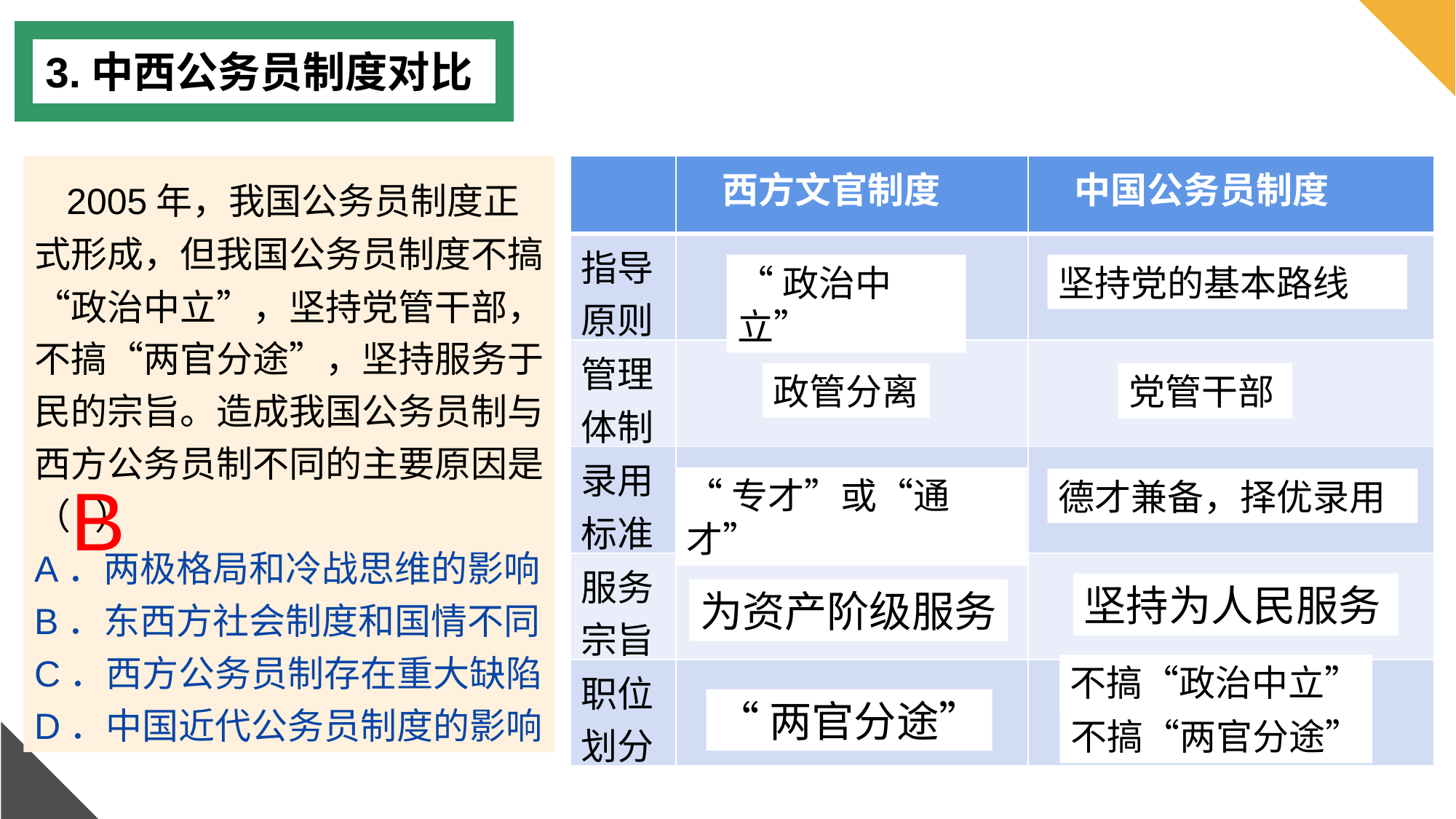

3.中西公务员制度对比
   2005年，我国公务员制度正式形成，但我国公务员制度不搞“政治中立”，坚持党管干部，不搞“两官分途”，坚持服务于民的宗旨。造成我国公务员制与西方公务员制不同的主要原因是（   ）
A．两极格局和冷战思维的影响
B．东西方社会制度和国情不同
C．西方公务员制存在重大缺陷
D．中国近代公务员制度的影响
|  | 西方文官制度 | 中国公务员制度 |
| --- | --- | --- |
| 指导 原则 |  |  |
| 管理 体制 |  |  |
| 录用 标准 |  |  |
| 服务 宗旨 |  |  |
| 职位 划分 |  |  |
“政治中立”
坚持党的基本路线
政管分离
党管干部
B
“专才”或“通才”
德才兼备，择优录用
坚持为人民服务
为资产阶级服务
不搞“政治中立”
“两官分途”
不搞“两官分途”